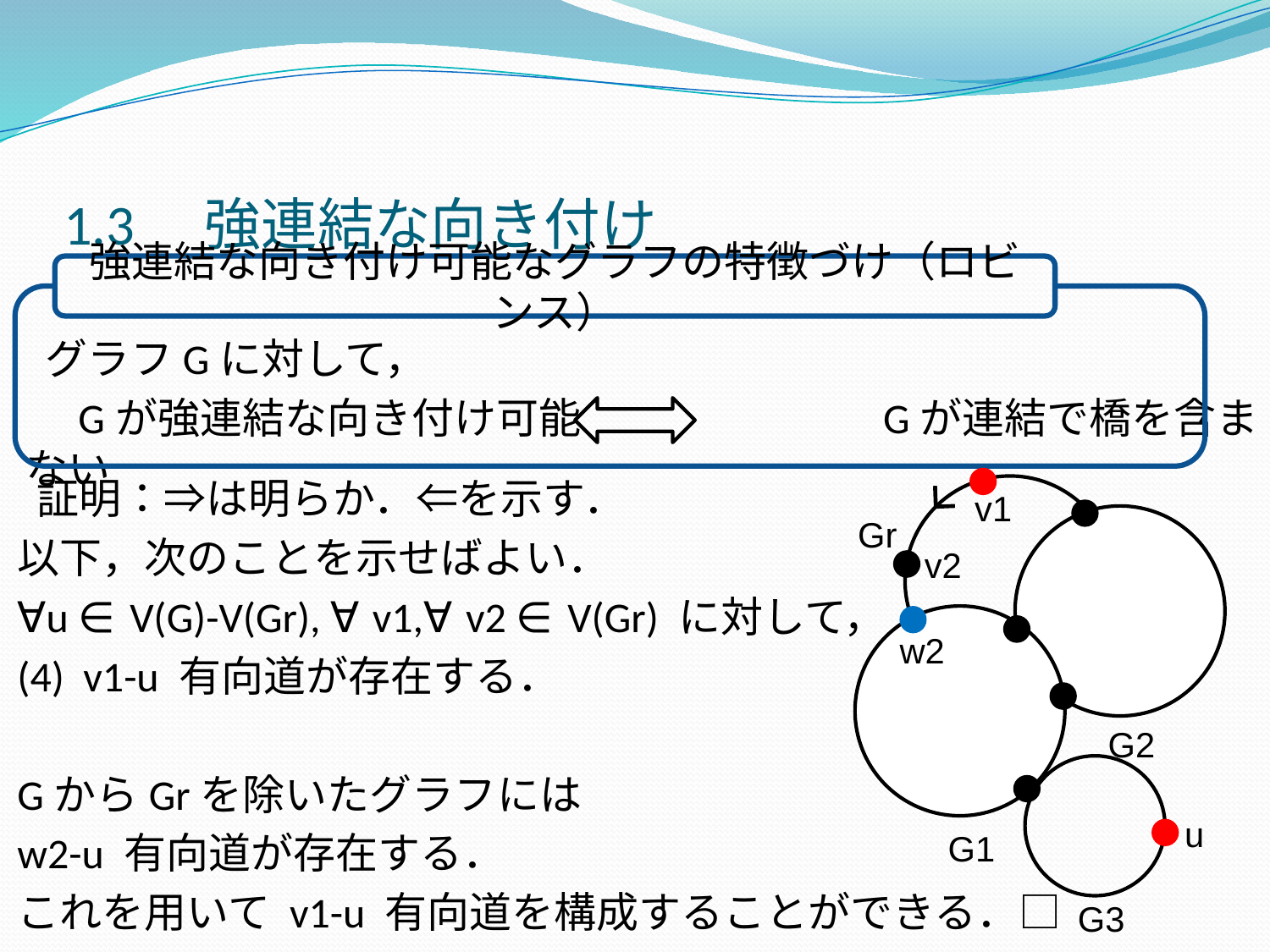

# 1.3　強連結な向き付け
強連結な向き付け可能なグラフの特徴づけ（ロビンス）

 グラフGに対して，
　Gが強連結な向き付け可能    　　　　　　Gが連結で橋を含まない

 証明：⇒は明らか．⇐を示す．
以下，次のことを示せばよい．
∀u ∈ V(G)-V(Gr), ∀v1,∀v2 ∈ V(Gr) に対して，
(4)  v1-u 有向道が存在する．

GからGrを除いたグラフには
w2-u 有向道が存在する．
これを用いて v1-u 有向道を構成することができる．□

v1

Gr

v2

w2

G2

u
G1

G3